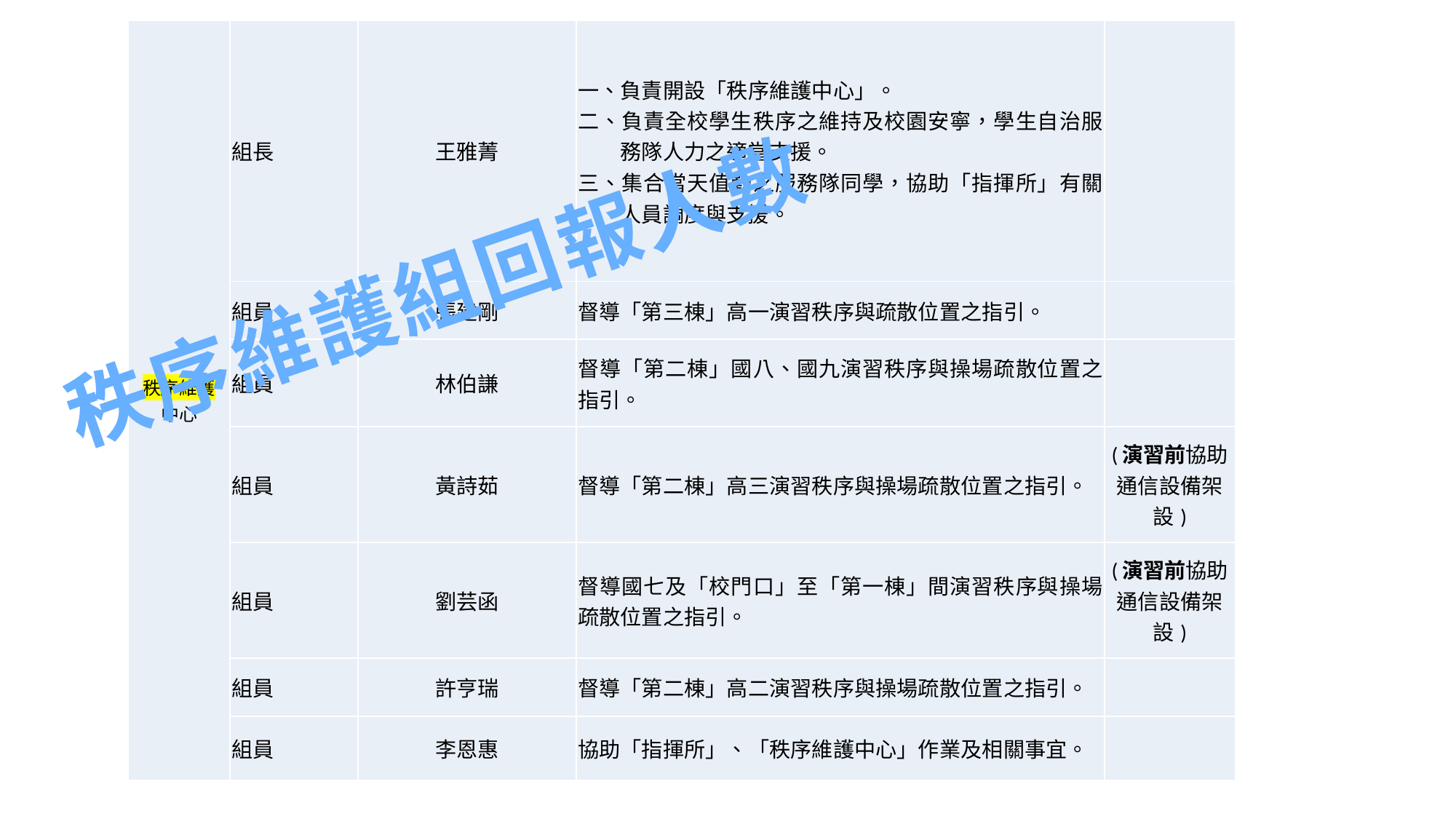

| 秩序維護中心 | 組長 | 王雅菁 | 一、負責開設「秩序維護中心」。 二、負責全校學生秩序之維持及校園安寧，學生自治服務隊人力之適當支援。 三、集合當天值勤之服務隊同學，協助「指揮所」有關人員調度與支援。 |  |
| --- | --- | --- | --- | --- |
|  | 組員 | 張建剛 | 督導「第三棟」高一演習秩序與疏散位置之指引。 |  |
|  | 組員 | 林伯謙 | 督導「第二棟」國八、國九演習秩序與操場疏散位置之指引。 |  |
|  | 組員 | 黃詩茹 | 督導「第二棟」高三演習秩序與操場疏散位置之指引。 | (演習前協助通信設備架設) |
|  | 組員 | 劉芸函 | 督導國七及「校門口」至「第一棟」間演習秩序與操場疏散位置之指引。 | (演習前協助通信設備架設) |
|  | 組員 | 許亨瑞 | 督導「第二棟」高二演習秩序與操場疏散位置之指引。 |  |
|  | 組員 | 李恩惠 | 協助「指揮所」、「秩序維護中心」作業及相關事宜。 |  |
秩序維護組回報人數